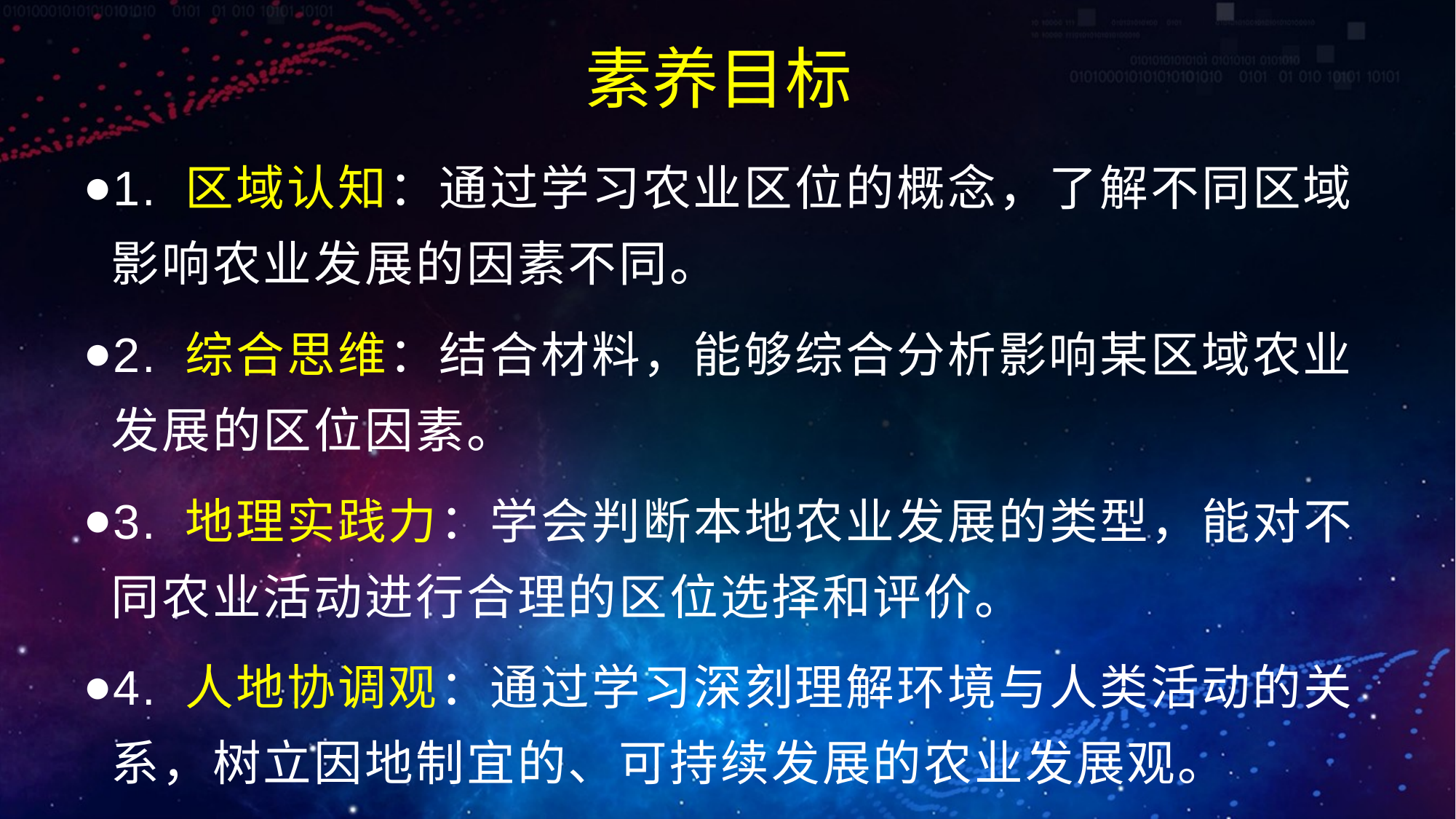

素养目标
1. 区域认知：通过学习农业区位的概念，了解不同区域影响农业发展的因素不同。
2. 综合思维：结合材料，能够综合分析影响某区域农业发展的区位因素。
3. 地理实践力：学会判断本地农业发展的类型，能对不同农业活动进行合理的区位选择和评价。
4. 人地协调观：通过学习深刻理解环境与人类活动的关系，树立因地制宜的、可持续发展的农业发展观。